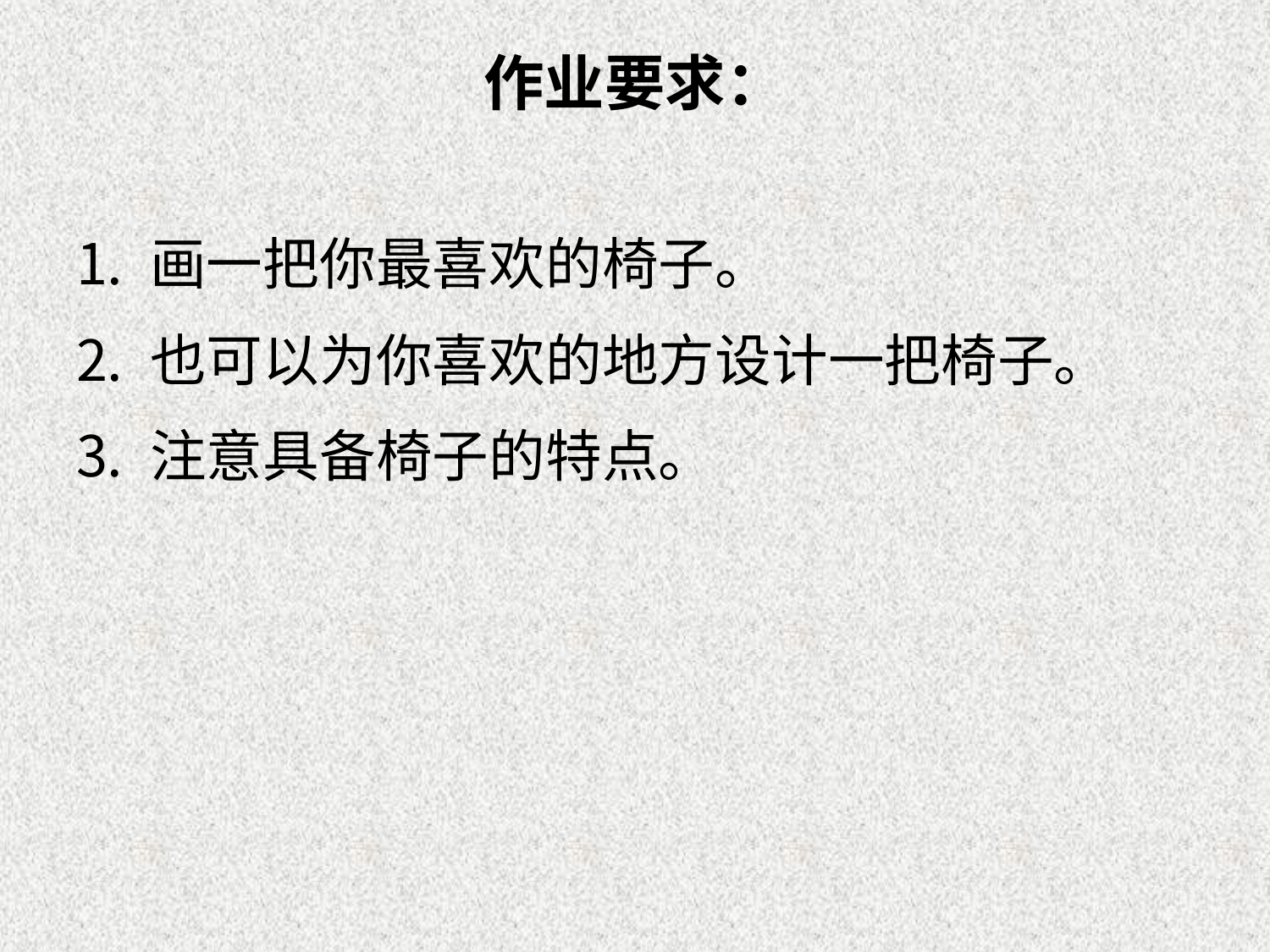

# 作业要求：
 画一把你最喜欢的椅子。
 也可以为你喜欢的地方设计一把椅子。
 注意具备椅子的特点。